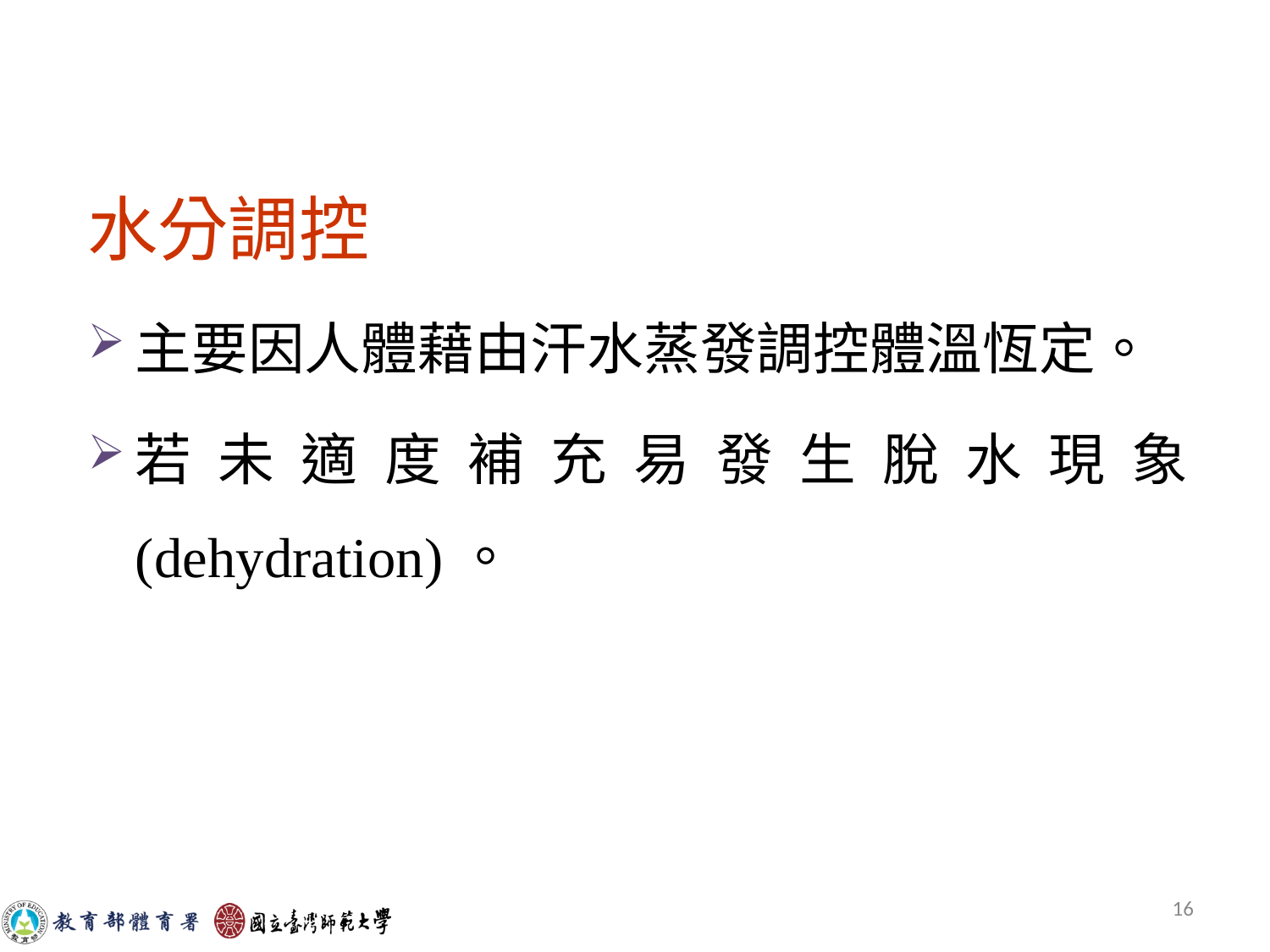

水分調控
主要因人體藉由汗水蒸發調控體溫恆定。
若未適度補充易發生脫水現象(dehydration)。
16